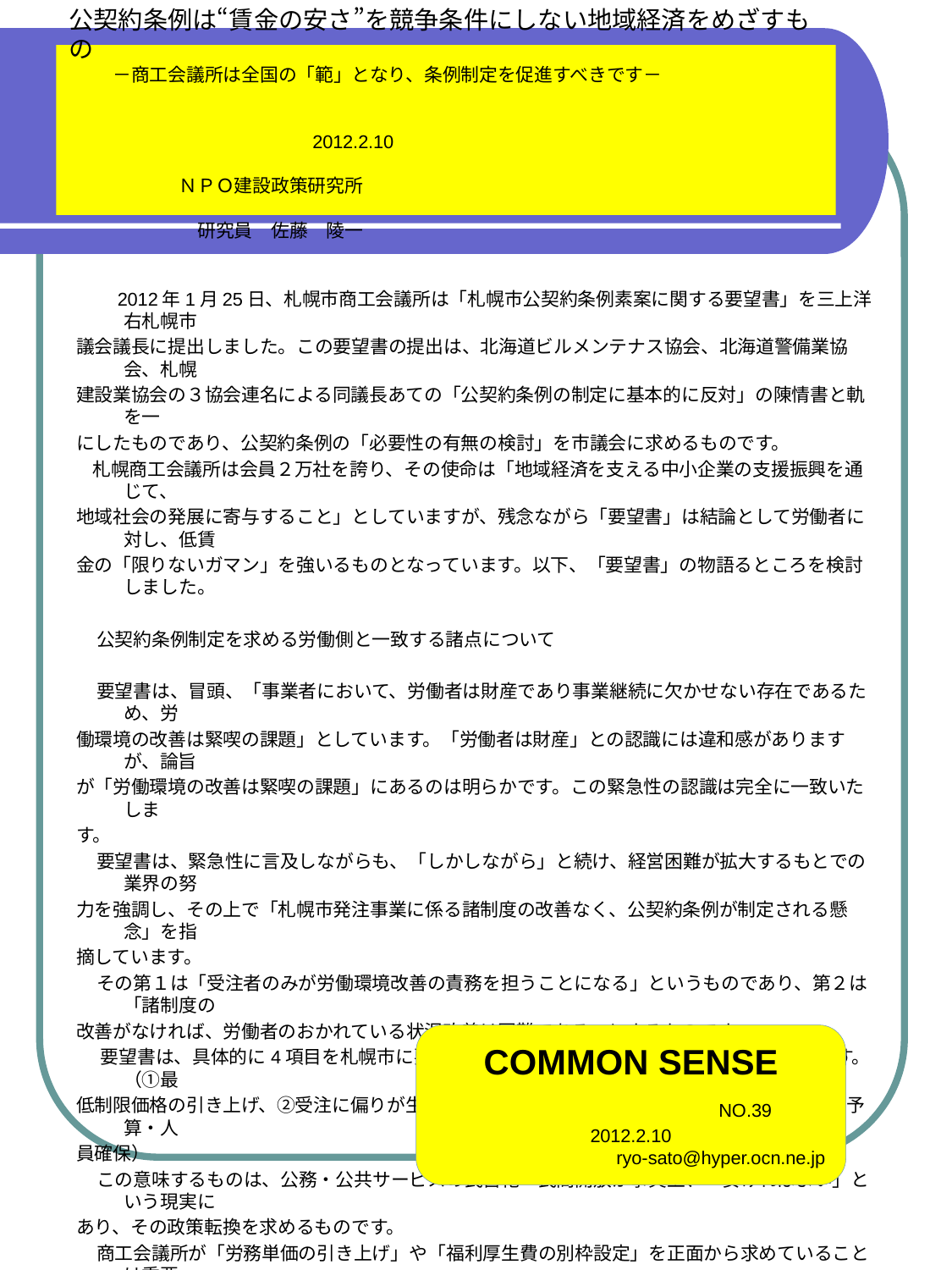

# 公契約条例は“賃金の安さ”を競争条件にしない地域経済をめざすもの －商工会議所は全国の「範」となり、条例制定を促進すべきです－ 　　　　　　　　　　　　　　　　　　　　　　　　　　　　　　　　　　　　　　　　　　　　　　　　　　　　　2012.2.10 　　　　　　　　　　　　　　　　　　　　　　　　　　　　　　　　　　　　　　　　　　　　　　ＮＰＯ建設政策研究所 　　　　　　　　　　　　　　　　　　　　　　　　　　　　　　　　　　　　　　　　　　　　　　　研究員　佐藤　陵一

　　2012年1月25日、札幌市商工会議所は「札幌市公契約条例素案に関する要望書」を三上洋右札幌市
議会議長に提出しました。この要望書の提出は、北海道ビルメンテナス協会、北海道警備業協会、札幌
建設業協会の３協会連名による同議長あての「公契約条例の制定に基本的に反対」の陳情書と軌を一
にしたものであり、公契約条例の「必要性の有無の検討」を市議会に求めるものです。
   札幌商工会議所は会員２万社を誇り、その使命は「地域経済を支える中小企業の支援振興を通じて、
地域社会の発展に寄与すること」としていますが、残念ながら「要望書」は結論として労働者に対し、低賃
金の「限りないガマン」を強いるものとなっています。以下、「要望書」の物語るところを検討しました。

    公契約条例制定を求める労働側と一致する諸点について

    要望書は、冒頭、「事業者において、労働者は財産であり事業継続に欠かせない存在であるため、労
働環境の改善は緊喫の課題」としています。「労働者は財産」との認識には違和感がありますが、論旨
が「労働環境の改善は緊喫の課題」にあるのは明らかです。この緊急性の認識は完全に一致いたしま
す。
    要望書は、緊急性に言及しながらも、「しかしながら」と続け、経営困難が拡大するもとでの業界の努
力を強調し、その上で「札幌市発注事業に係る諸制度の改善なく、公契約条例が制定される懸念」を指
摘しています。
    その第１は「受注者のみが労働環境改善の責務を担うことになる」というものであり、第２は「諸制度の
改善がなければ、労働者のおかれている状況改善は困難である」とするものです。
     要望書は、具体的に4項目を札幌市に要望していますが、その内容は基本的に同意できます。（①最
低制限価格の引き上げ、②受注に偏りが生じない入札制度、③経費・労務単価の引き上げ、③予算・人
員確保）
    この意味するものは、公務・公共サービスの民営化・民間開放が事実上、「安ければよい」という現実に
あり、その政策転換を求めるものです。
    商工会議所が「労務単価の引き上げ」や「福利厚生費の別枠設定」を正面から求めていることは重要
です。同時に、諸制度の改善が先である。その効果を検証し、そのうえで公契約条例の制定の「必要性
の有無を検討せよ」という札幌商工会議所の主張や３協会の公契約条例への反対の態度については、
私は「是」といたしません。

Common Sense
　　　　　　　No.39　2012.2.10
ryo-sato@hyper.ocn.ne.jp